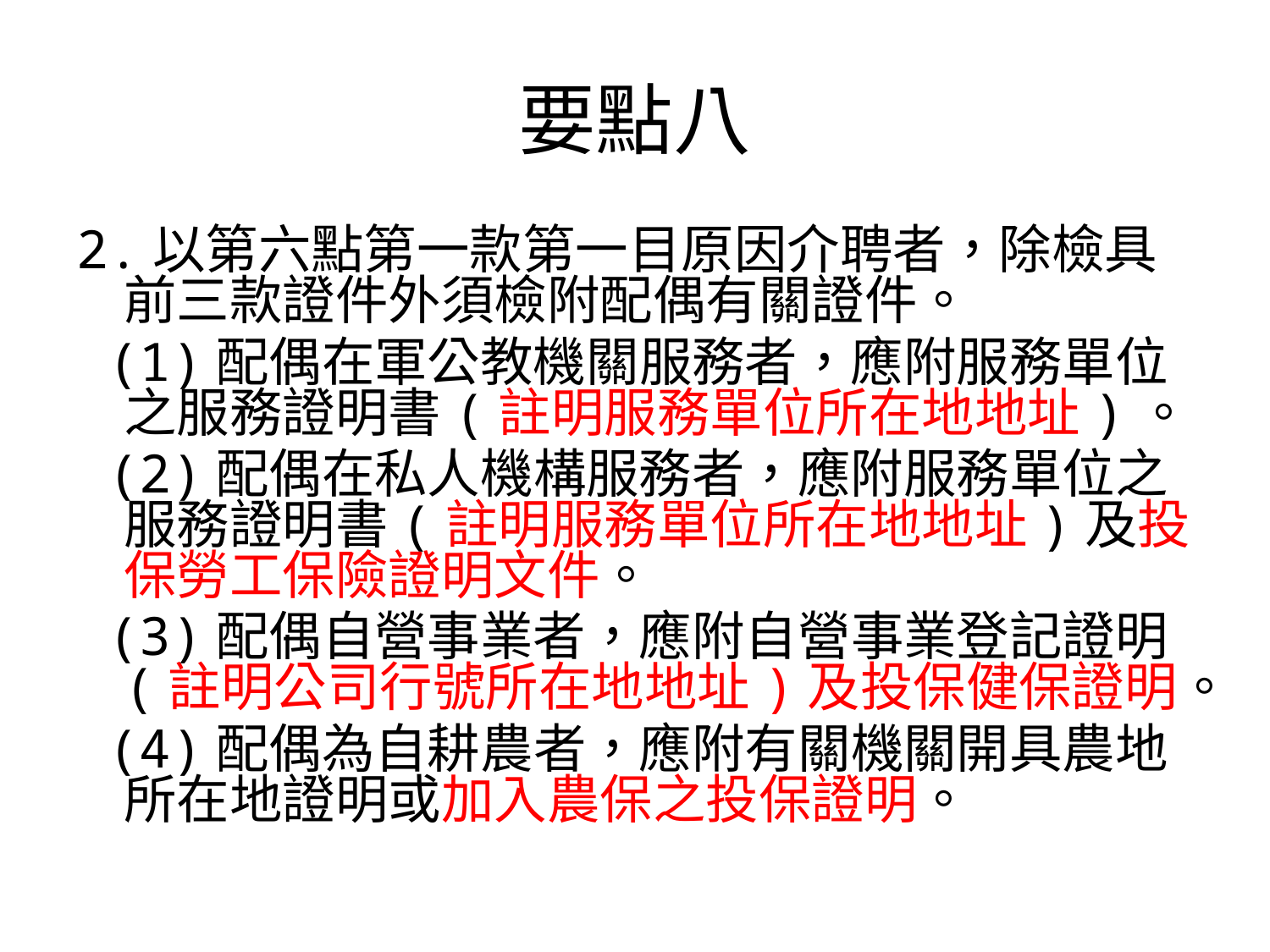

# 要點八
2.以第六點第一款第一目原因介聘者，除檢具前三款證件外須檢附配偶有關證件。
 (1)配偶在軍公教機關服務者，應附服務單位之服務證明書(註明服務單位所在地地址)。
 (2)配偶在私人機構服務者，應附服務單位之服務證明書(註明服務單位所在地地址)及投保勞工保險證明文件。
 (3)配偶自營事業者，應附自營事業登記證明(註明公司行號所在地地址)及投保健保證明。
 (4)配偶為自耕農者，應附有關機關開具農地所在地證明或加入農保之投保證明。